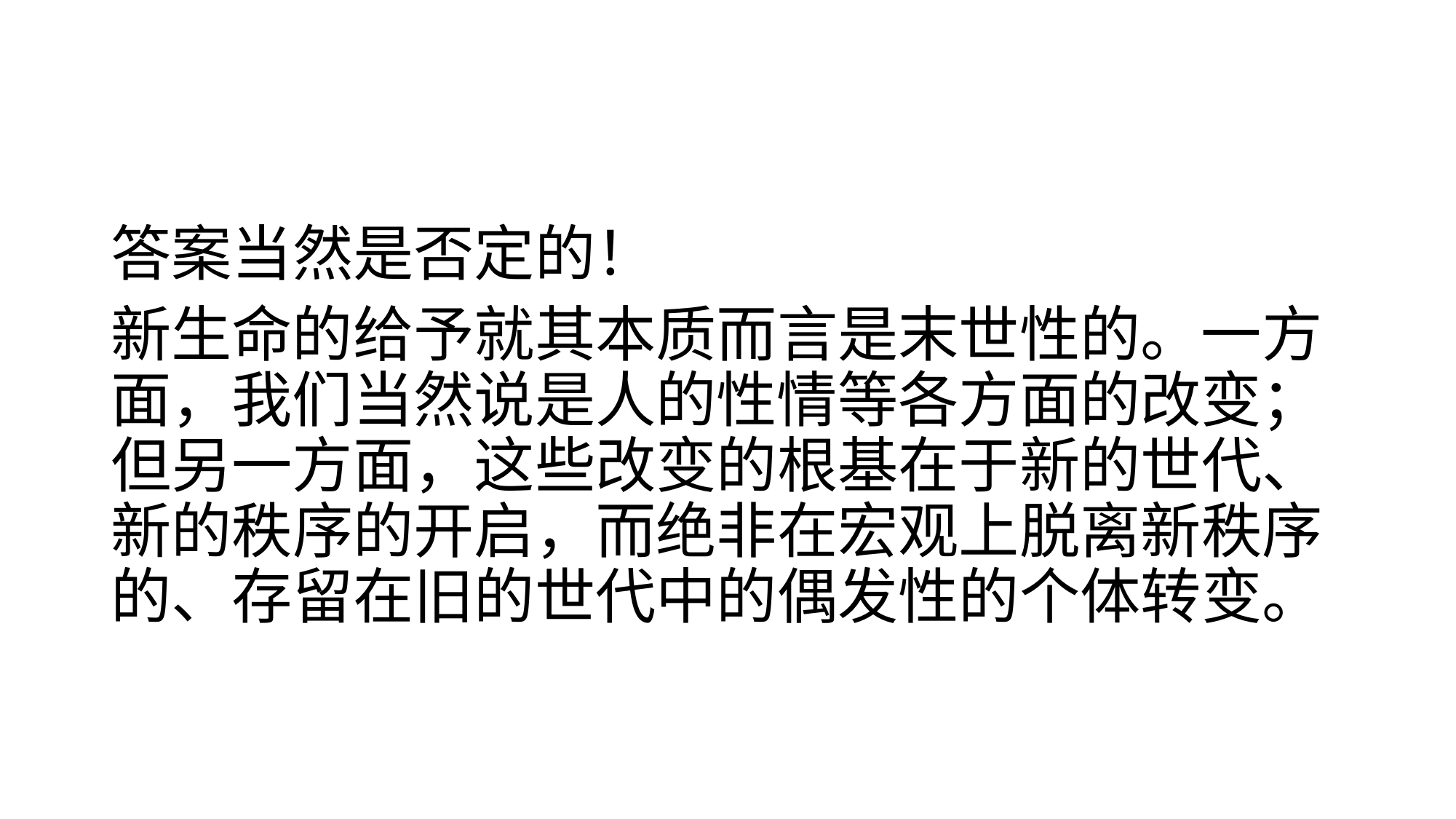

#
答案当然是否定的！
新生命的给予就其本质而言是末世性的。一方面，我们当然说是人的性情等各方面的改变；但另一方面，这些改变的根基在于新的世代、新的秩序的开启，而绝非在宏观上脱离新秩序的、存留在旧的世代中的偶发性的个体转变。